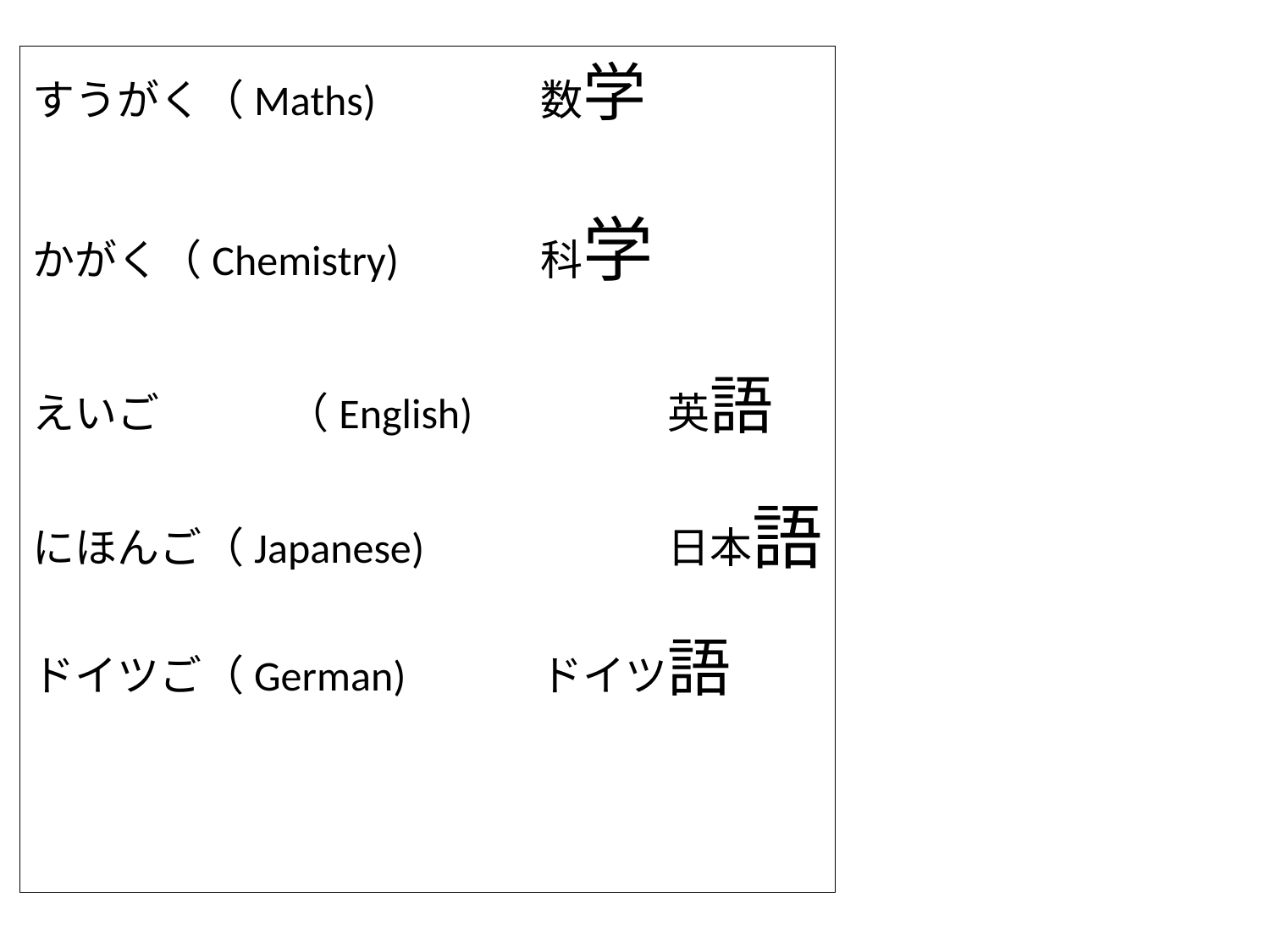

すうがく（Maths)		数学

かがく（Chemistry)		科学

えいご	（English)		英語

にほんご（Japanese)		日本語

ドイツご（German)		ドイツ語